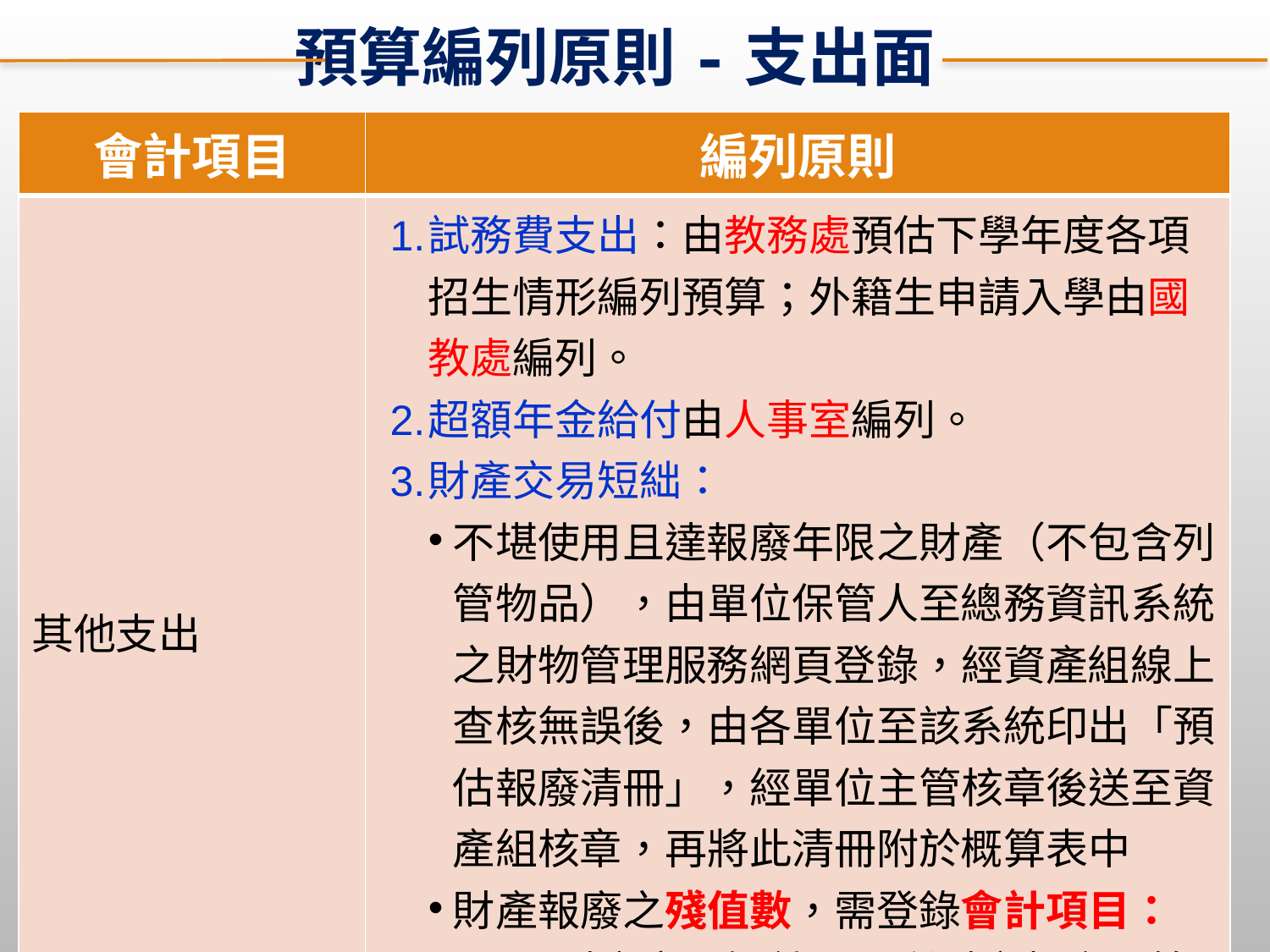

預算編列原則-支出面
| 會計項目 | 編列原則 |
| --- | --- |
| 其他支出 | 試務費支出：由教務處預估下學年度各項招生情形編列預算；外籍生申請入學由國教處編列。 超額年金給付由人事室編列。 財產交易短絀： 不堪使用且達報廢年限之財產（不包含列管物品），由單位保管人至總務資訊系統之財物管理服務網頁登錄，經資產組線上查核無誤後，由各單位至該系統印出「預估報廢清冊」，經單位主管核章後送至資產組核章，再將此清冊附於概算表中 財產報廢之殘值數，需登錄會計項目：51X2財產交易短絀，以利財產報廢預算執行。 |